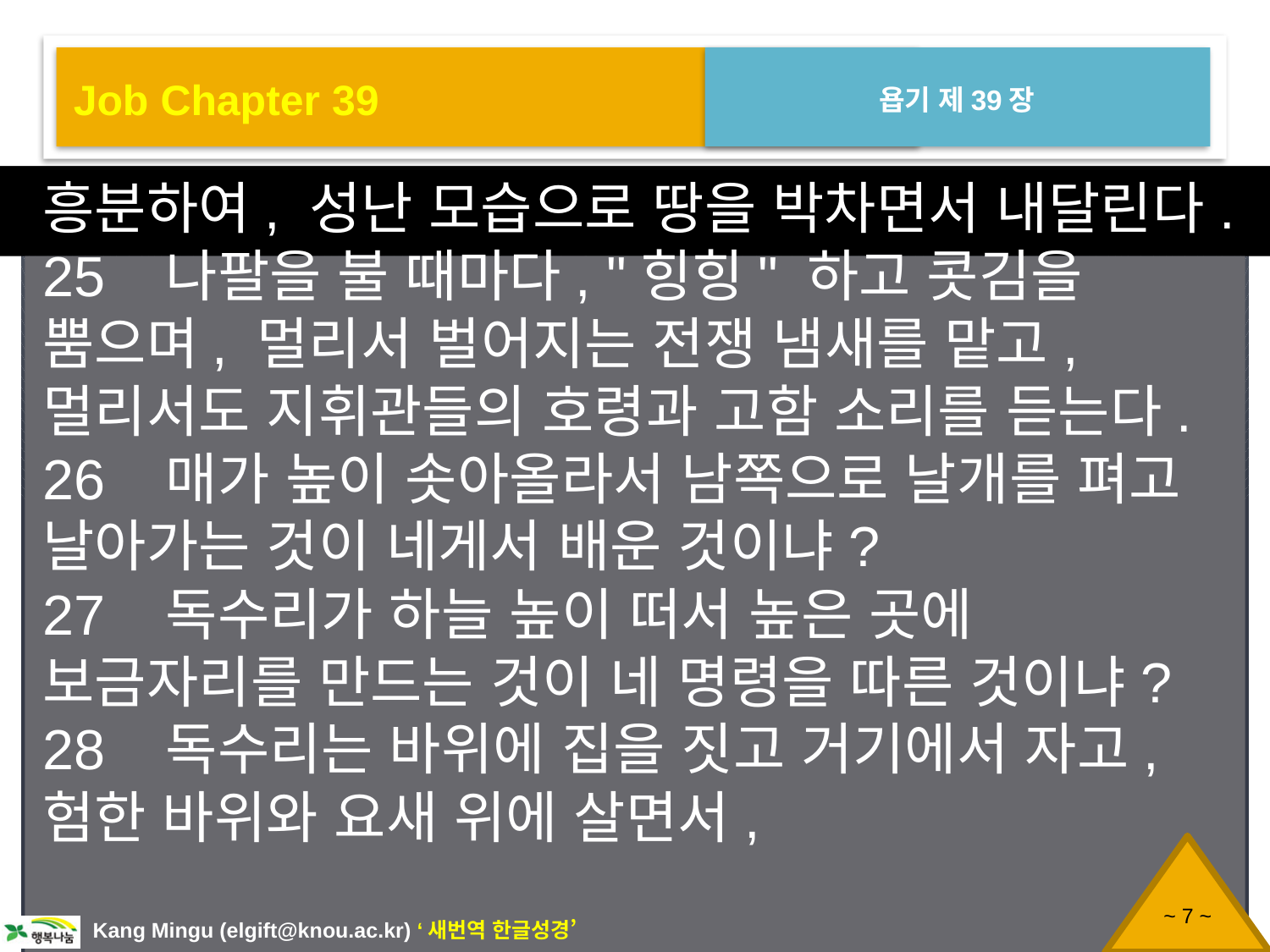

Job Chapter 39
욥기 제39장
흥분하여, 성난 모습으로 땅을 박차면서 내달린다.
25   나팔을 불 때마다, "힝힝" 하고 콧김을 뿜으며, 멀리서 벌어지는 전쟁 냄새를 맡고, 멀리서도 지휘관들의 호령과 고함 소리를 듣는다.
26   매가 높이 솟아올라서 남쪽으로 날개를 펴고 날아가는 것이 네게서 배운 것이냐?
27   독수리가 하늘 높이 떠서 높은 곳에 보금자리를 만드는 것이 네 명령을 따른 것이냐?
28   독수리는 바위에 집을 짓고 거기에서 자고, 험한 바위와 요새 위에 살면서,